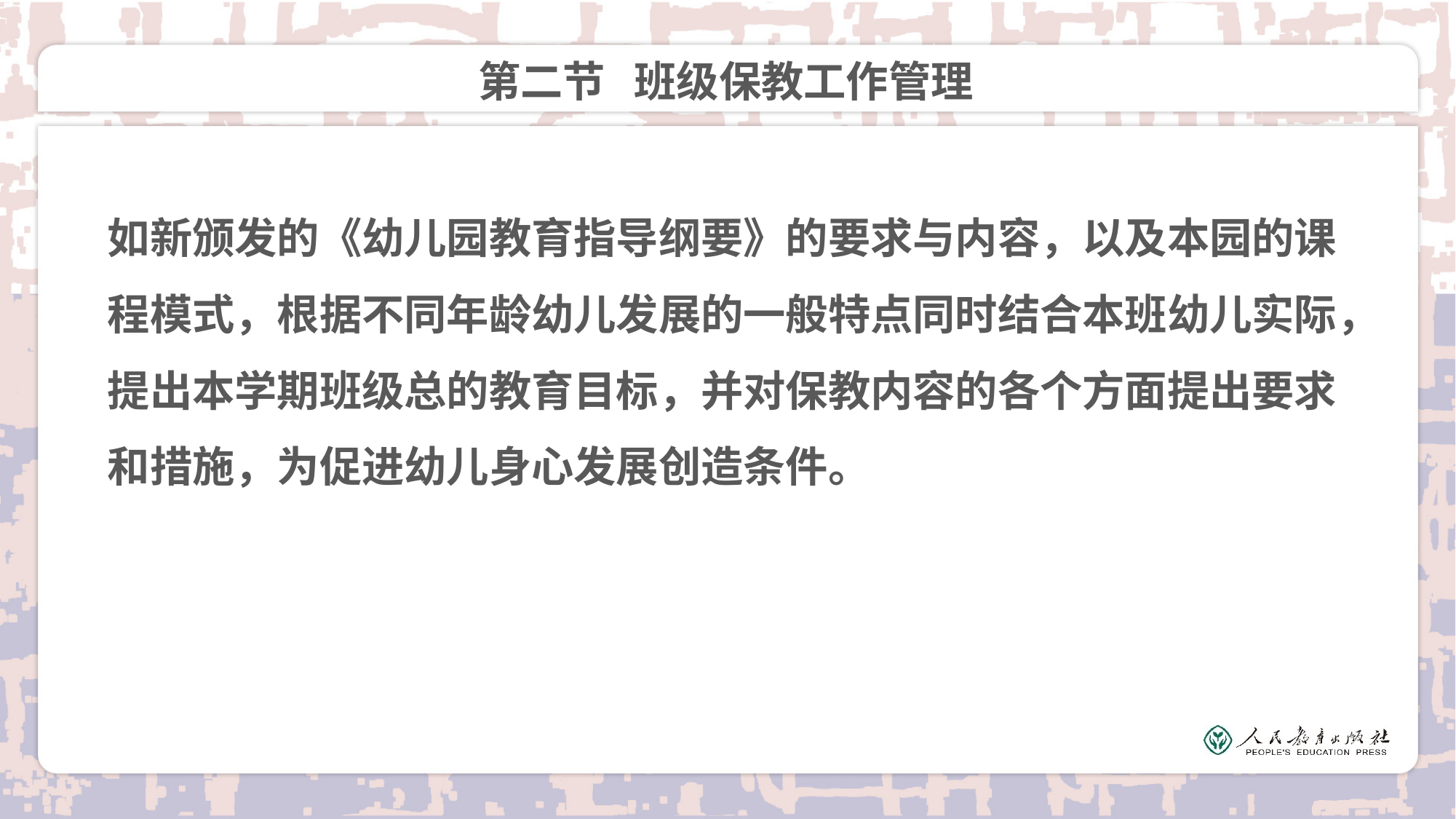

# 第二节   班级保教工作管理
如新颁发的《幼儿园教育指导纲要》的要求与内容，以及本园的课程模式，根据不同年龄幼儿发展的一般特点同时结合本班幼儿实际，提出本学期班级总的教育目标，并对保教内容的各个方面提出要求和措施，为促进幼儿身心发展创造条件。